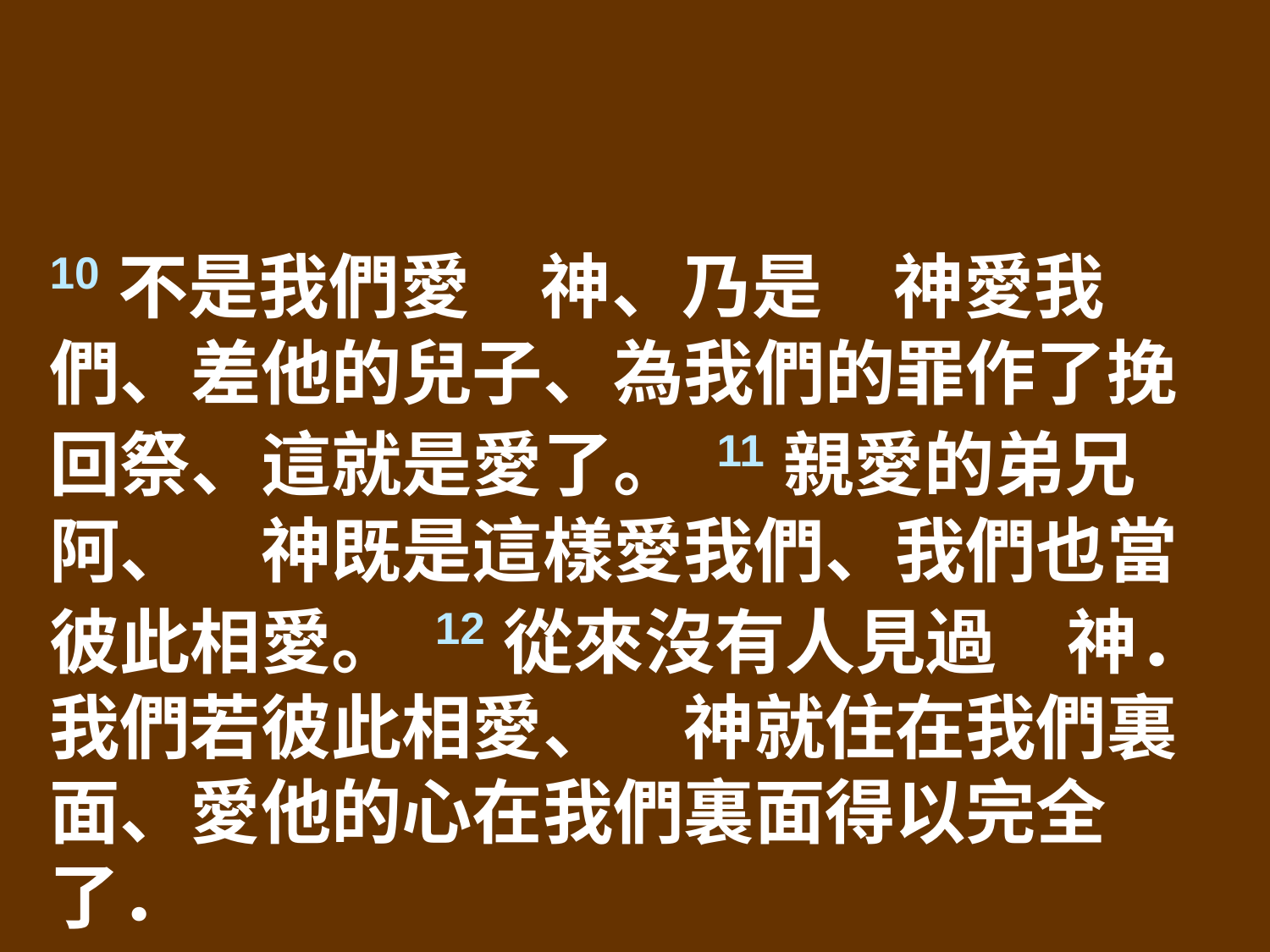

10不是我們愛　神、乃是　神愛我們、差他的兒子、為我們的罪作了挽回祭、這就是愛了。 11親愛的弟兄阿、　神既是這樣愛我們、我們也當彼此相愛。 12從來沒有人見過　神．我們若彼此相愛、　神就住在我們裏面、愛他的心在我們裏面得以完全了．